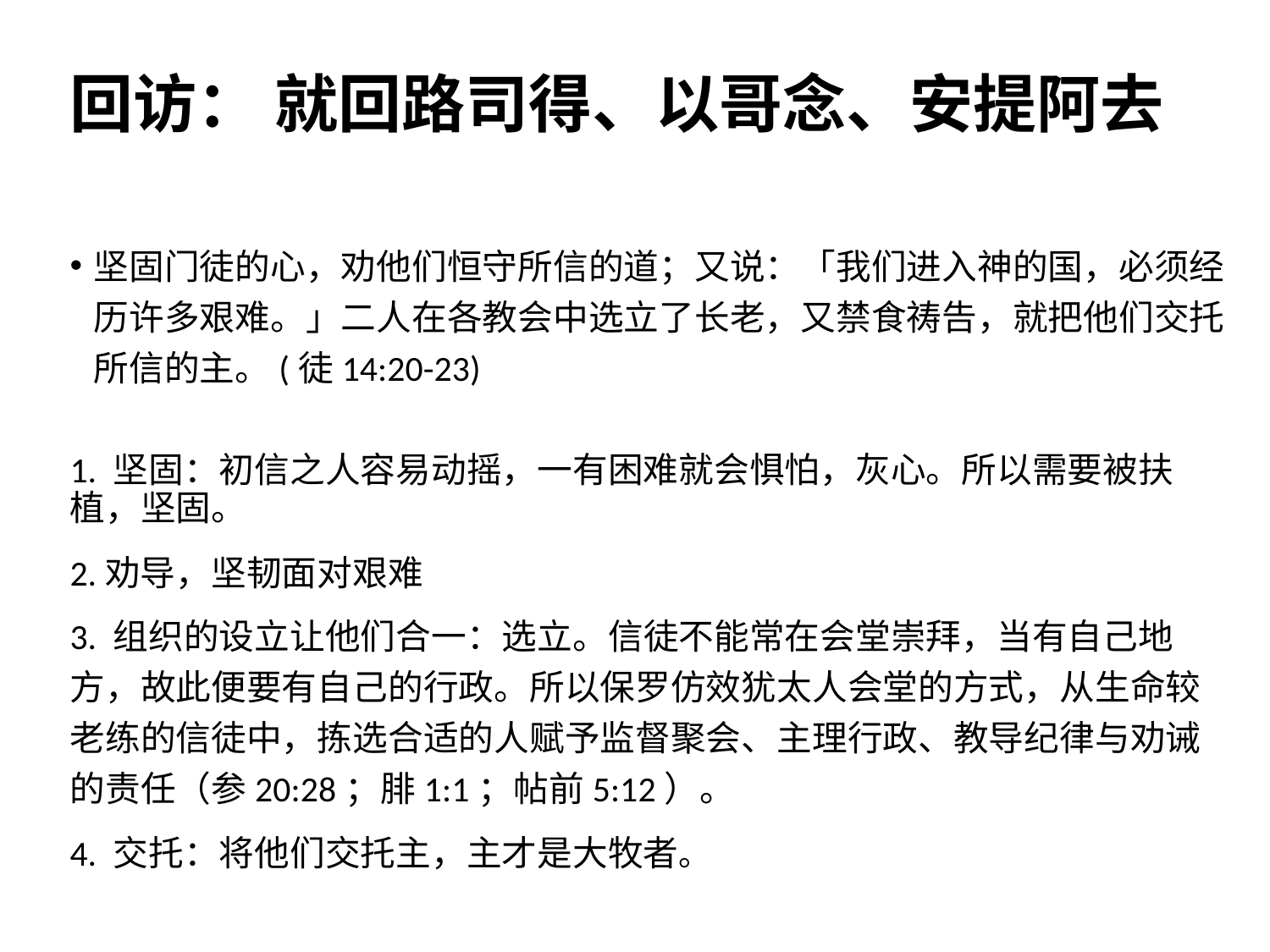

# 回访： 就回路司得、以哥念、安提阿去

坚固门徒的心，劝他们恒守所信的道；又说：「我们进入神的国，必须经历许多艰难。」二人在各教会中选立了长老，又禁食祷告，就把他们交托所信的主。(徒14:20-23)

1. 坚固：初信之人容易动摇，一有困难就会惧怕，灰心。所以需要被扶植，坚固。
2.劝导，坚韧面对艰难
3. 组织的设立让他们合一：选立。信徒不能常在会堂崇拜，当有自己地方，故此便要有自己的行政。所以保罗仿效犹太人会堂的方式，从生命较老练的信徒中，拣选合适的人赋予监督聚会、主理行政、教导纪律与劝诫的责任（参20:28；腓1:1；帖前5:12）。
4. 交托：将他们交托主，主才是大牧者。